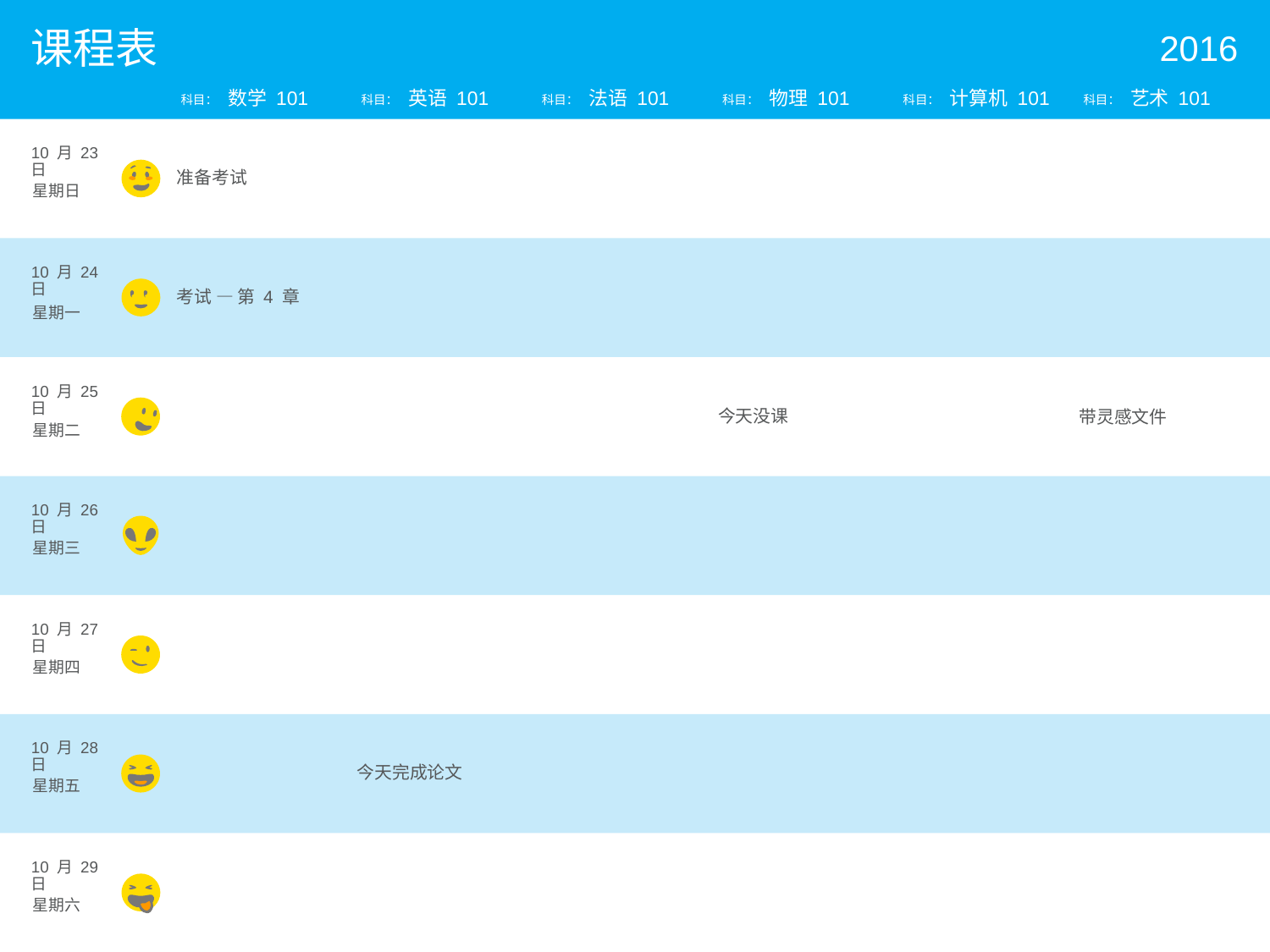

# 课程表
2016
数学 101
英语 101
法语 101
物理 101
计算机 101
艺术 101
准备考试

10 月 23 日
考试 — 第 4 章

10 月 24 日

今天没课

带灵感文件
10 月 25 日

10 月 26 日

10 月 27 日
今天完成论文

10 月 28 日

10 月 29 日